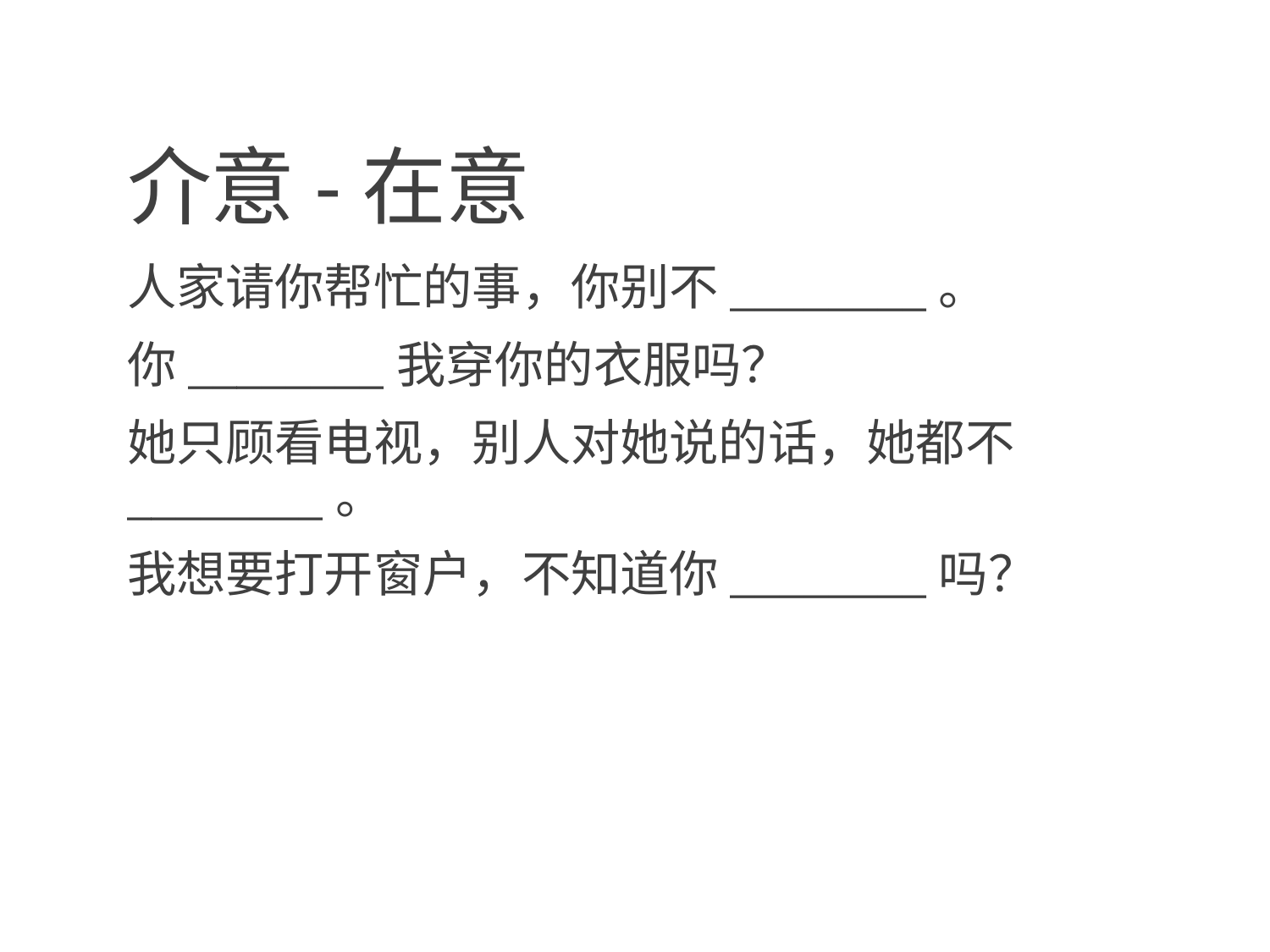

# 介意-在意
人家请你帮忙的事，你别不________。
你________我穿你的衣服吗？
她只顾看电视，别人对她说的话，她都不________。
我想要打开窗户，不知道你________吗？